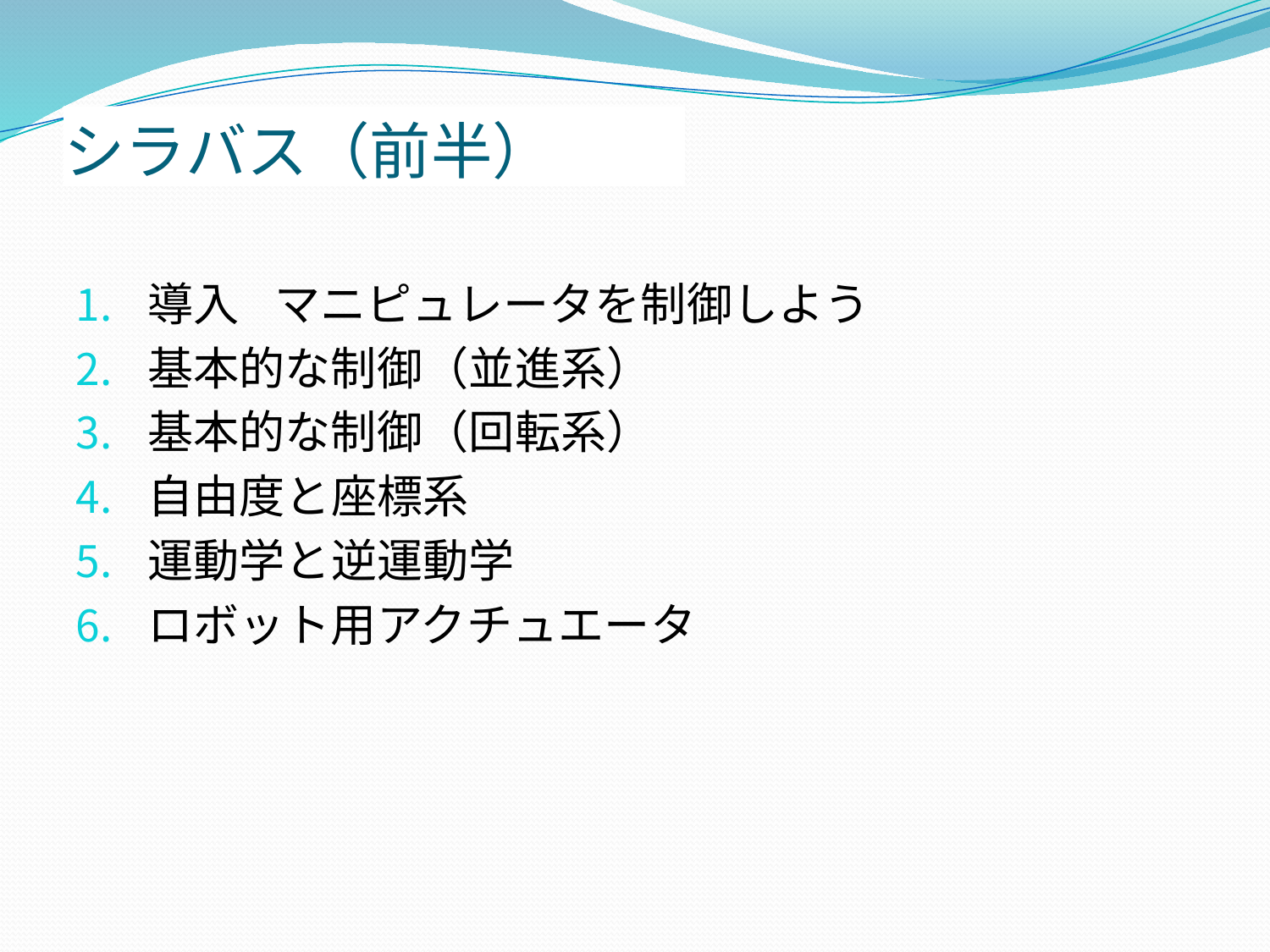

# シラバス（前半）
導入	マニピュレータを制御しよう
基本的な制御（並進系）
基本的な制御（回転系）
自由度と座標系
運動学と逆運動学
ロボット用アクチュエータ